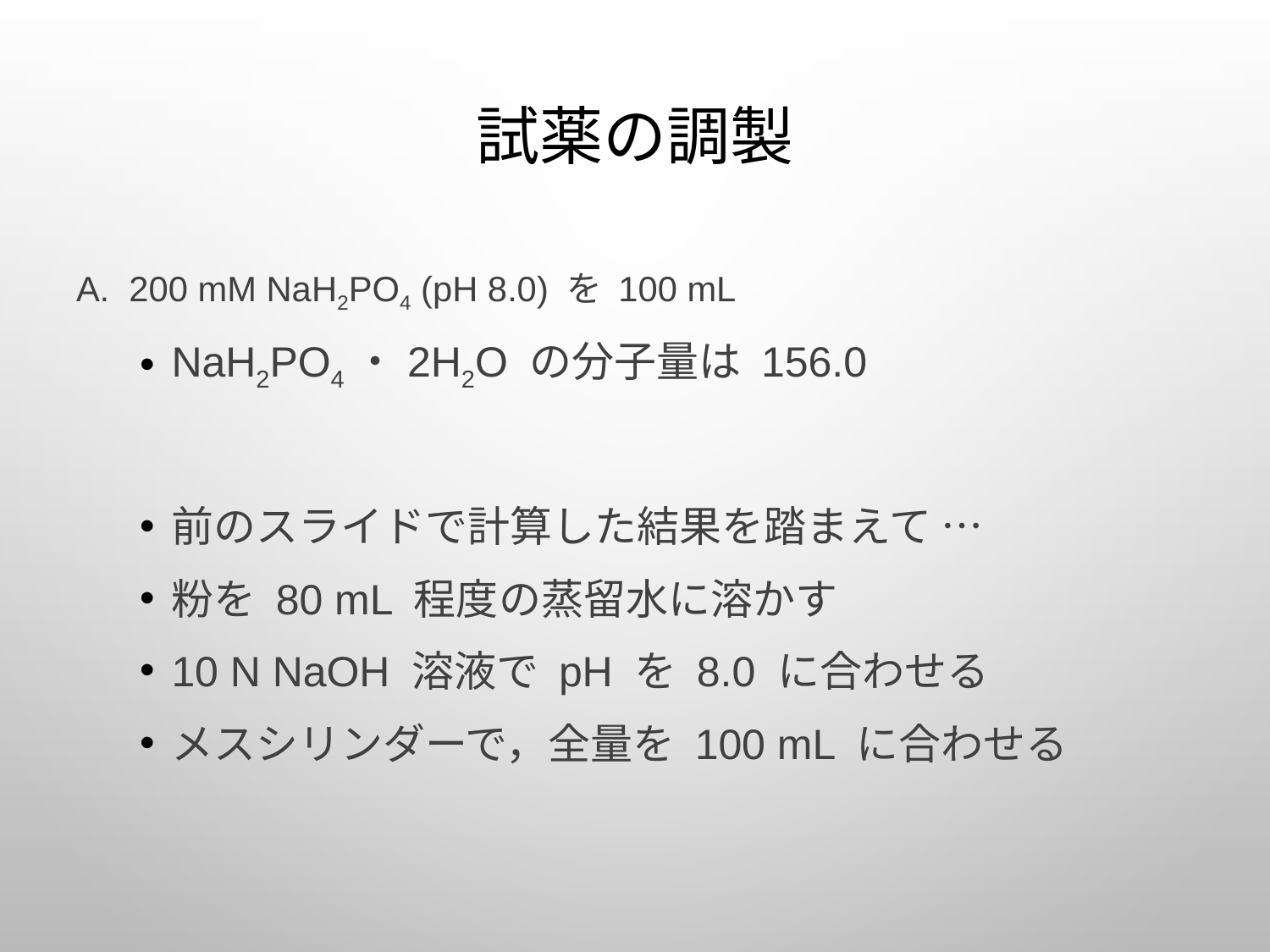

# 試薬の調製
A.  200 mM NaH2PO4 (pH 8.0) を 100 mL
NaH2PO4・2H2O の分子量は 156.0

前のスライドで計算した結果を踏まえて …
粉を 80 mL 程度の蒸留水に溶かす
10 N NaOH 溶液で pH を 8.0 に合わせる
メスシリンダーで，全量を 100 mL に合わせる